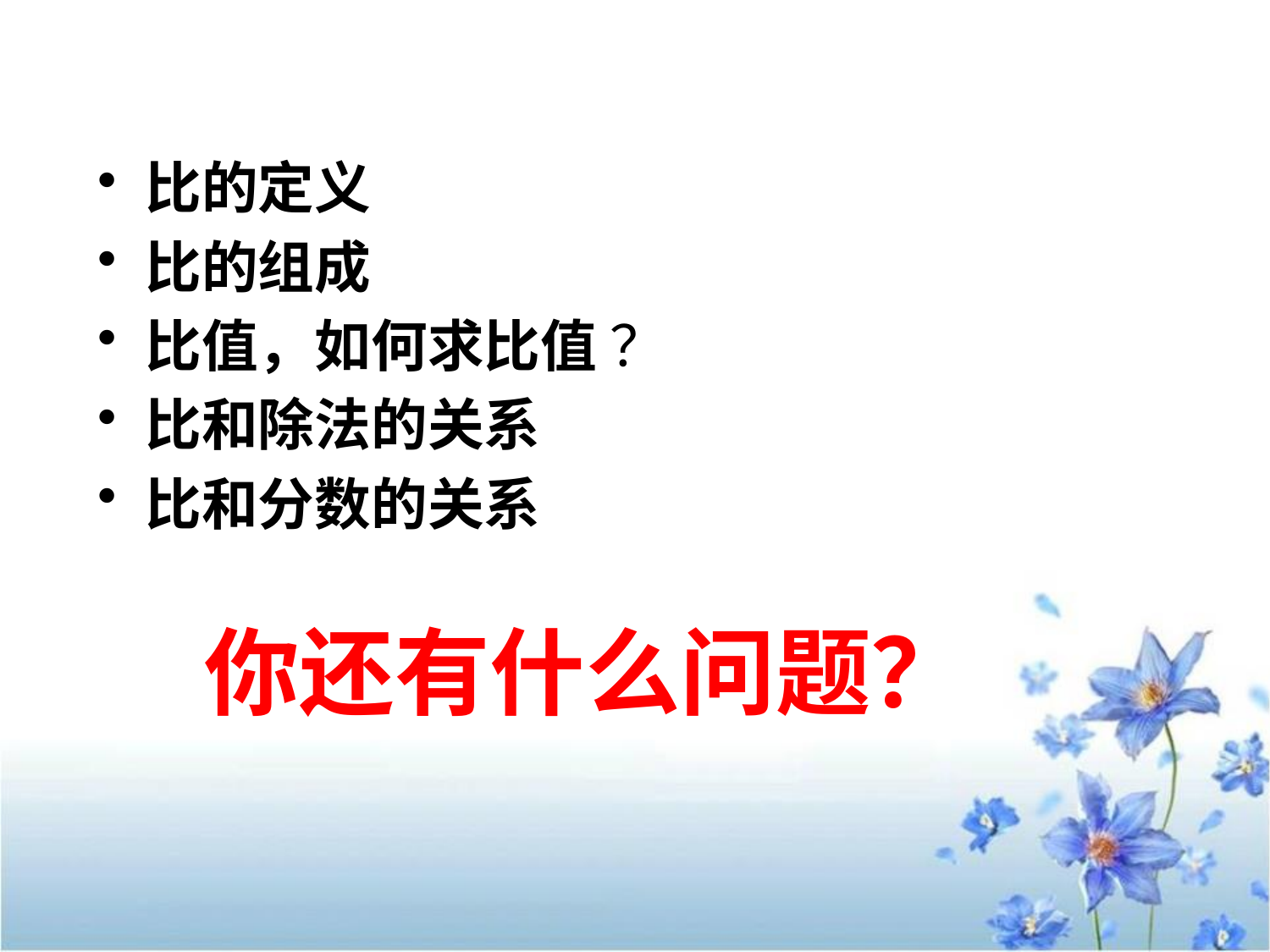

比的定义
比的组成
比值，如何求比值 ？
比和除法的关系
比和分数的关系
你还有什么问题？